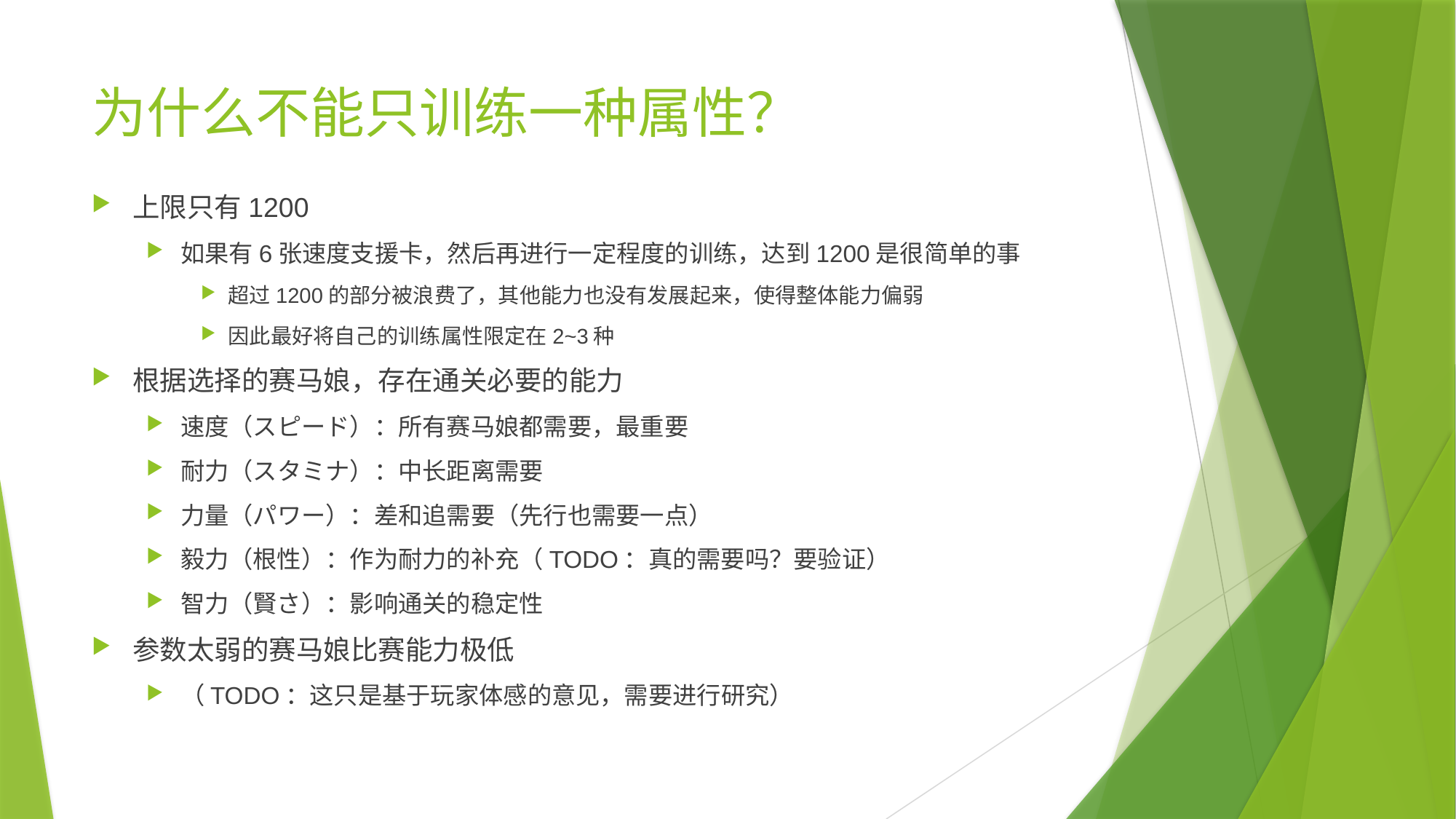

# 为什么不能只训练一种属性？
上限只有1200
如果有6张速度支援卡，然后再进行一定程度的训练，达到1200是很简单的事
超过1200的部分被浪费了，其他能力也没有发展起来，使得整体能力偏弱
因此最好将自己的训练属性限定在2~3种
根据选择的赛马娘，存在通关必要的能力
速度（スピード）：所有赛马娘都需要，最重要
耐力（スタミナ）：中长距离需要
力量（パワー）：差和追需要（先行也需要一点）
毅力（根性）：作为耐力的补充（TODO：真的需要吗？要验证）
智力（賢さ）：影响通关的稳定性
参数太弱的赛马娘比赛能力极低
（TODO：这只是基于玩家体感的意见，需要进行研究）